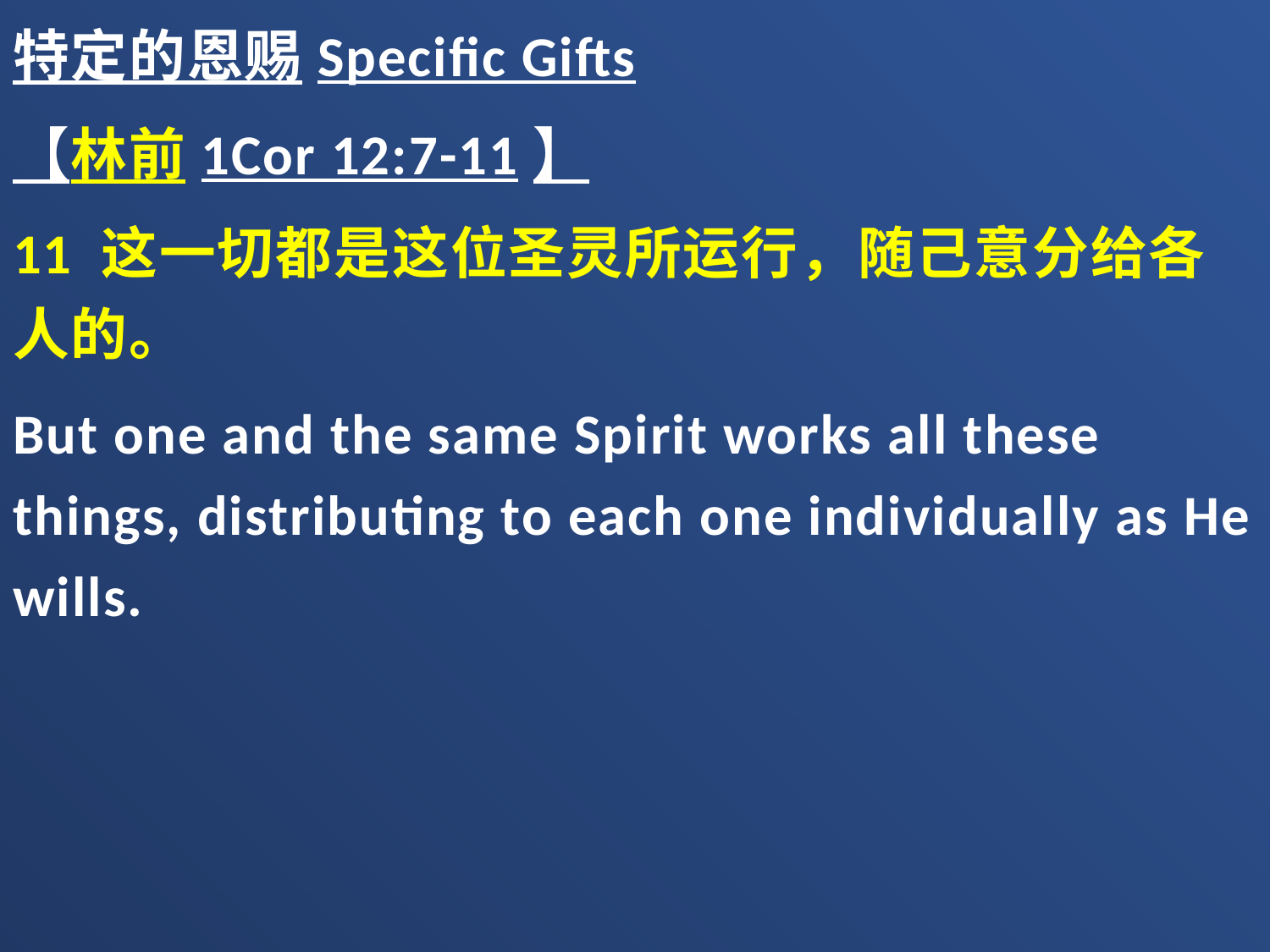

特定的恩赐Specific Gifts
【林前1Cor 12:7-11】
11 这一切都是这位圣灵所运行，随己意分给各人的。
But one and the same Spirit works all these things, distributing to each one individually as He wills.